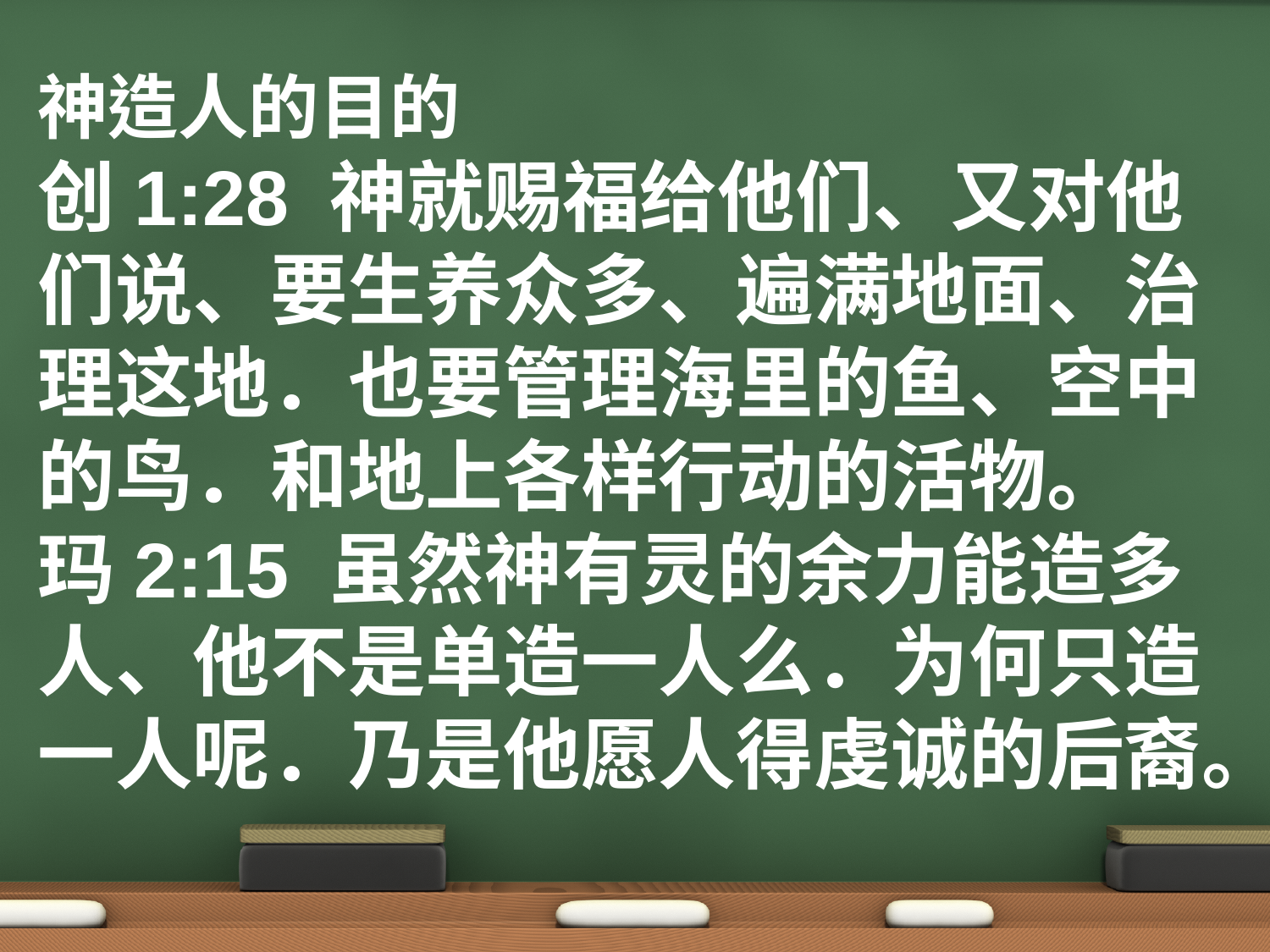

神造人的目的
创1:28 神就赐福给他们、又对他们说、要生养众多、遍满地面、治理这地．也要管理海里的鱼、空中的鸟．和地上各样行动的活物。
玛2:15 虽然神有灵的余力能造多人、他不是单造一人么．为何只造一人呢．乃是他愿人得虔诚的后裔。